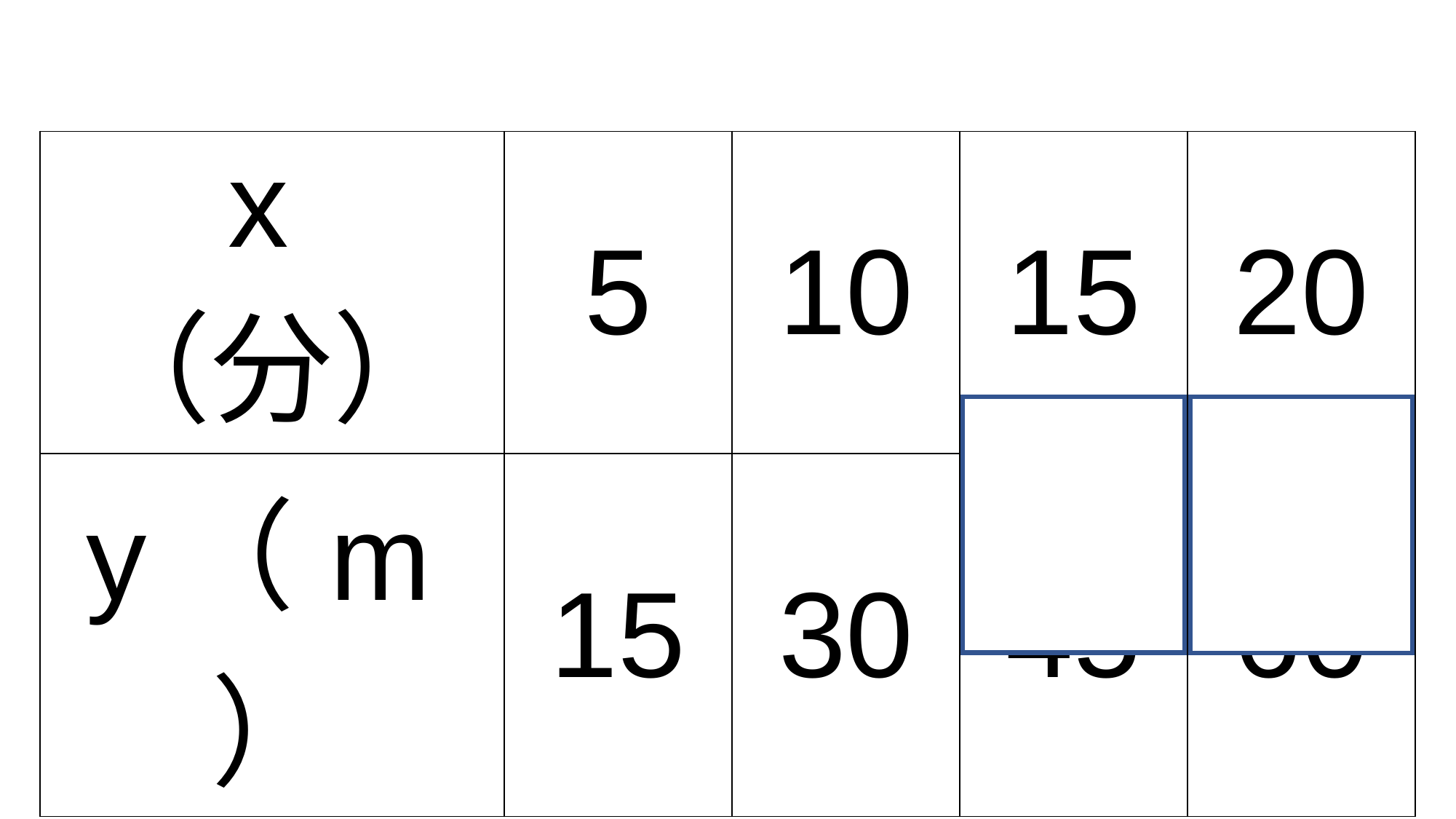

| x（分） | 5 | 10 | 15 | 20 |
| --- | --- | --- | --- | --- |
| y（m） | 15 | 30 | 45 | 60 |